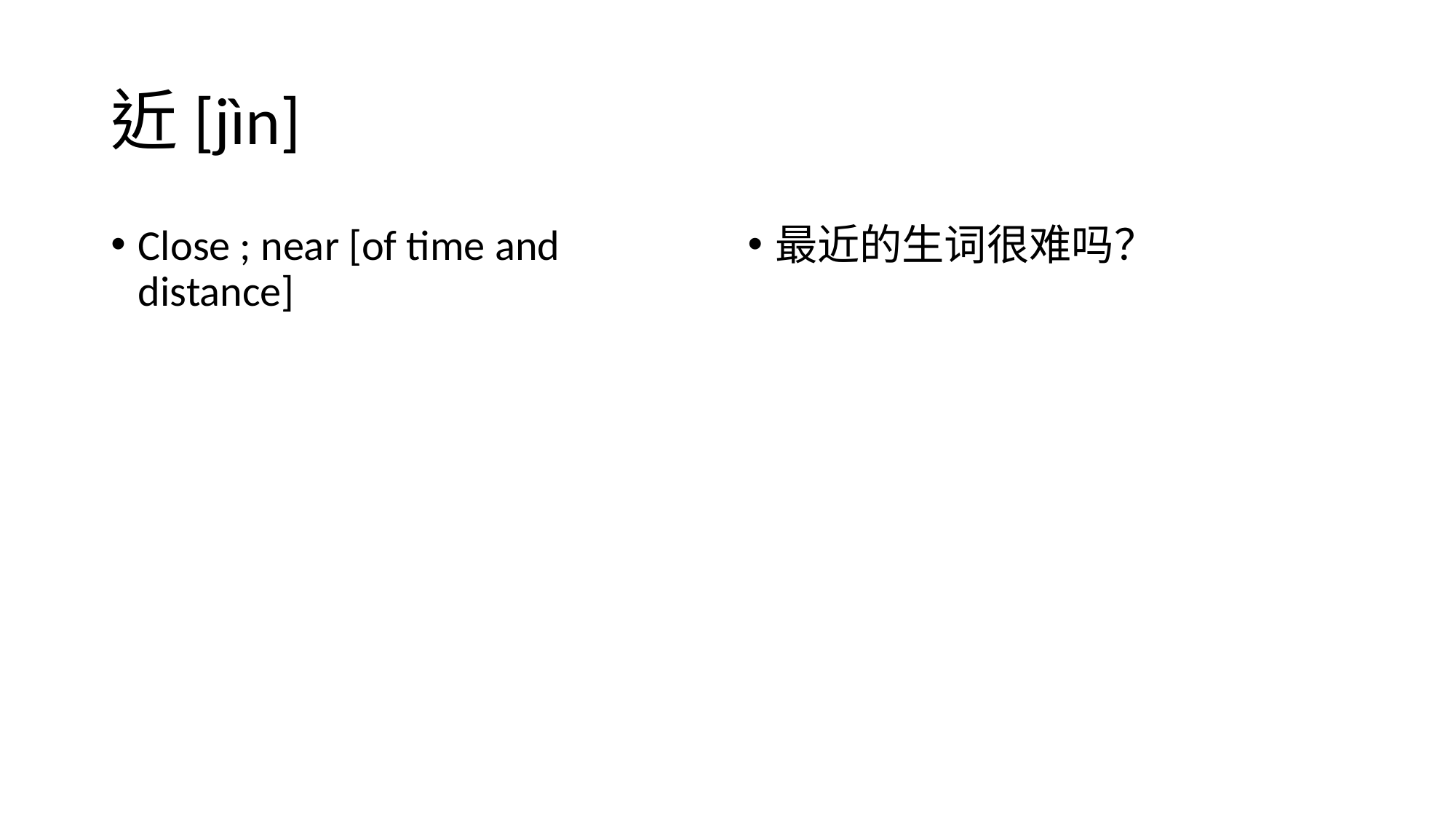

# 近[jìn]
Close ; near [of time and distance]
最近的生词很难吗？